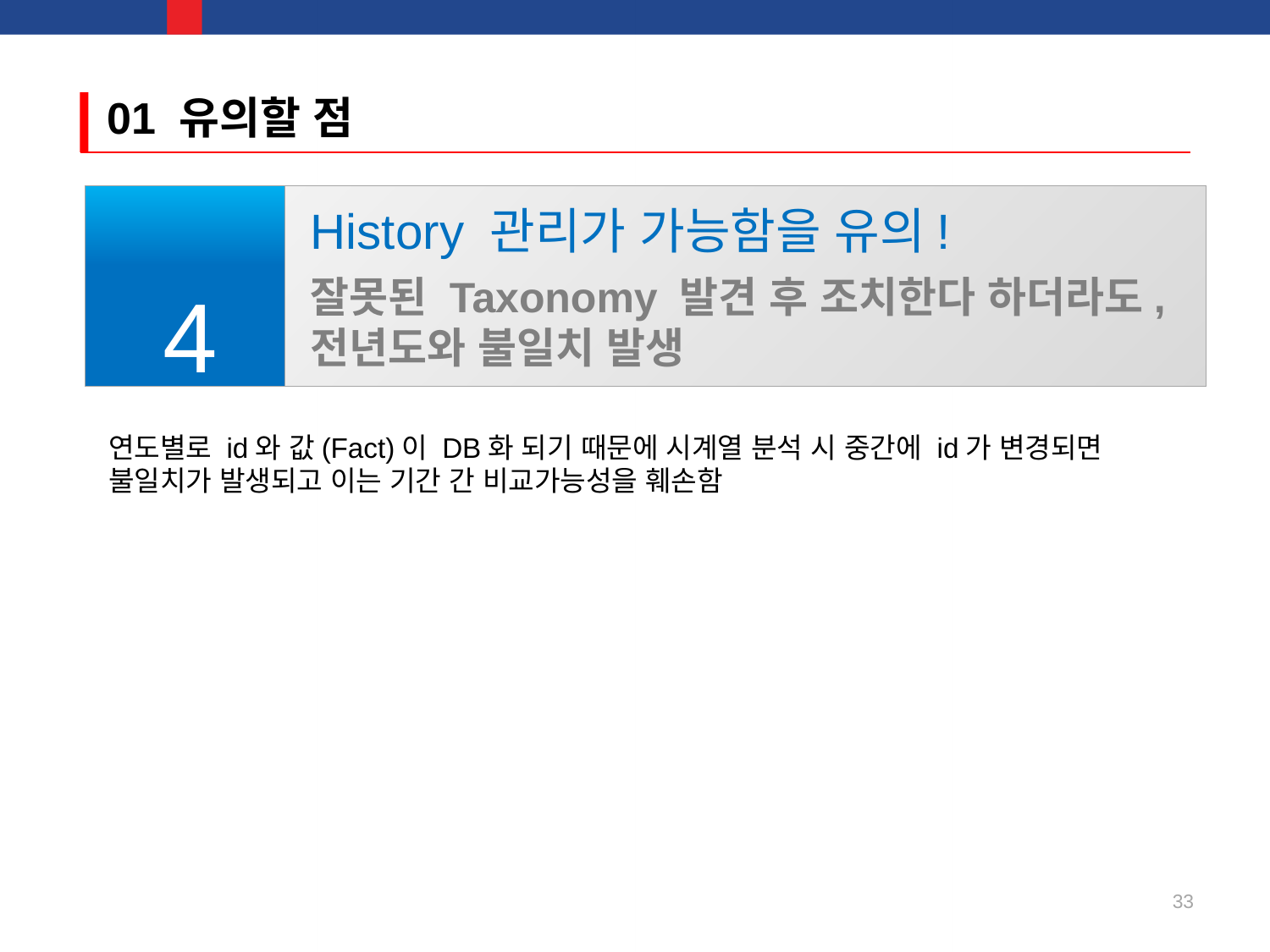

# 01 유의할 점

History 관리가 가능함을 유의!
잘못된 Taxonomy 발견 후 조치한다 하더라도, 전년도와 불일치 발생
4
연도별로 id와 값(Fact)이 DB화 되기 때문에 시계열 분석 시 중간에 id가 변경되면 불일치가 발생되고 이는 기간 간 비교가능성을 훼손함
33